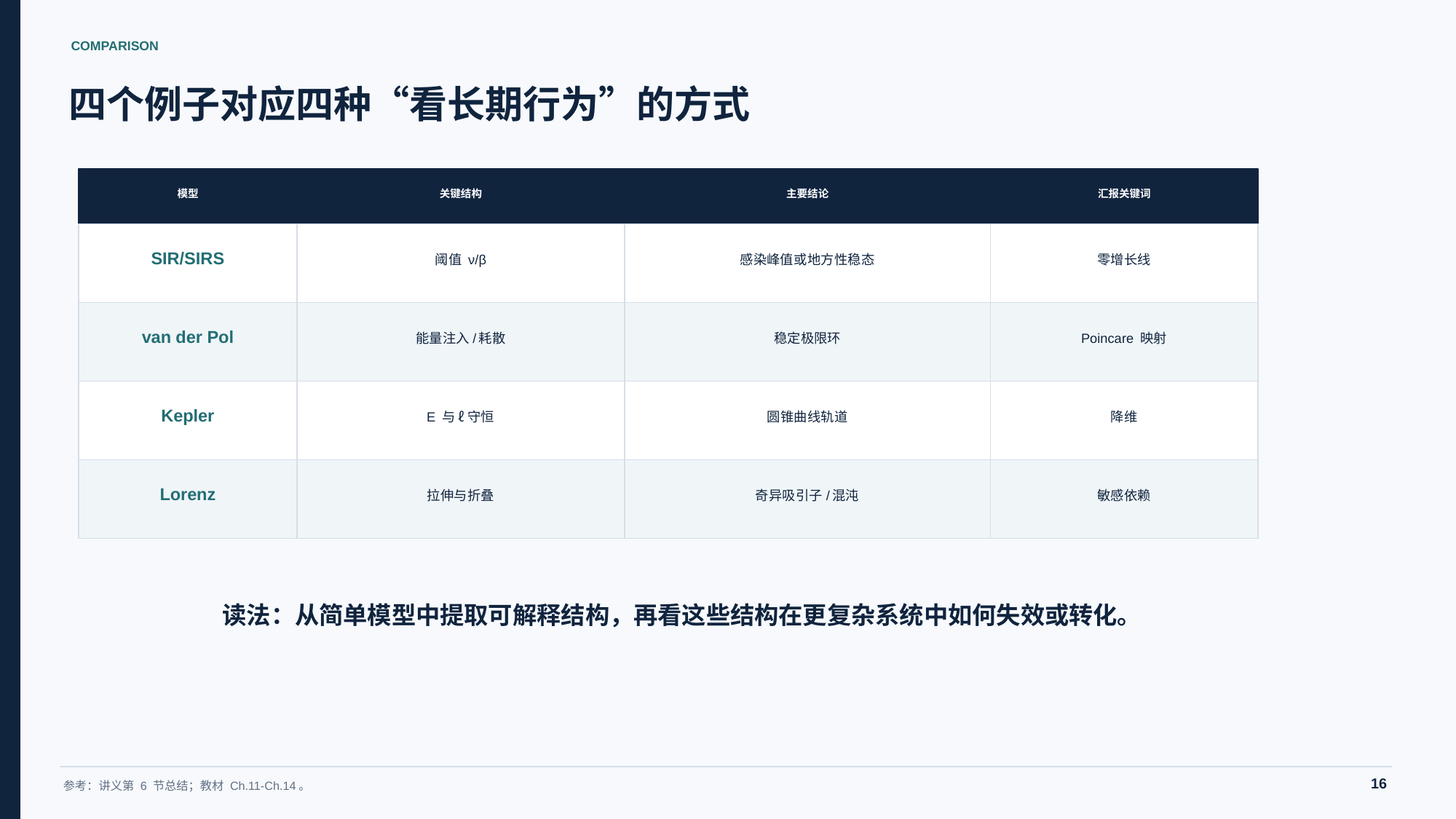

COMPARISON
四个例子对应四种“看长期行为”的方式

模型
关键结构
主要结论
汇报关键词

SIR/SIRS
阈值 ν/β
感染峰值或地方性稳态
零增长线

van der Pol
能量注入/耗散
稳定极限环
Poincare 映射

Kepler
E 与 ℓ 守恒
圆锥曲线轨道
降维

Lorenz
拉伸与折叠
奇异吸引子/混沌
敏感依赖
读法：从简单模型中提取可解释结构，再看这些结构在更复杂系统中如何失效或转化。

16
参考：讲义第 6 节总结；教材 Ch.11-Ch.14。